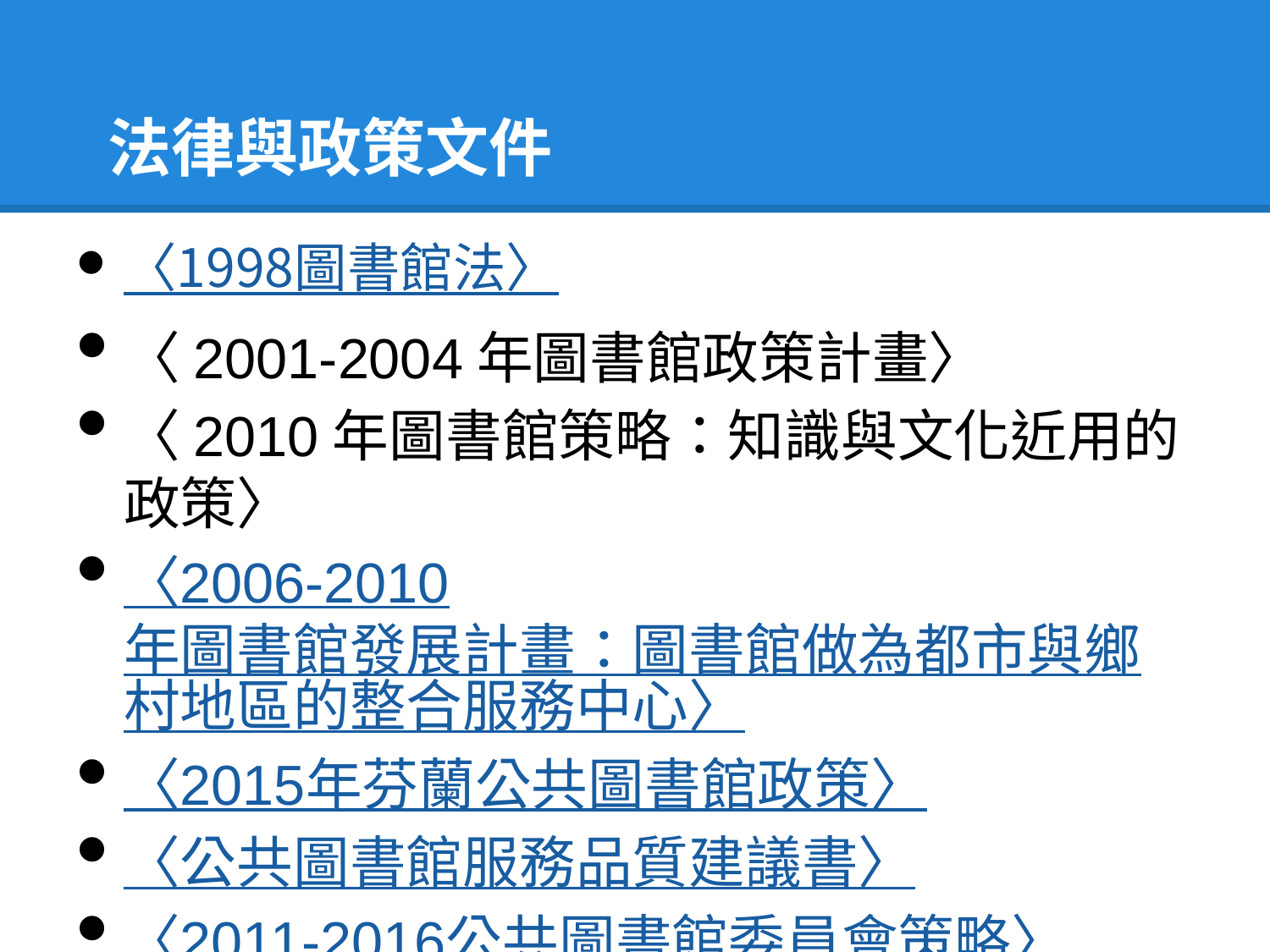

# 法律與政策文件
〈1998圖書館法〉
〈2001-2004年圖書館政策計畫〉
〈2010年圖書館策略：知識與文化近用的政策〉
〈2006-2010年圖書館發展計畫：圖書館做為都市與鄉村地區的整合服務中心〉
〈2015年芬蘭公共圖書館政策〉
〈公共圖書館服務品質建議書〉
〈2011-2016公共圖書館委員會策略〉